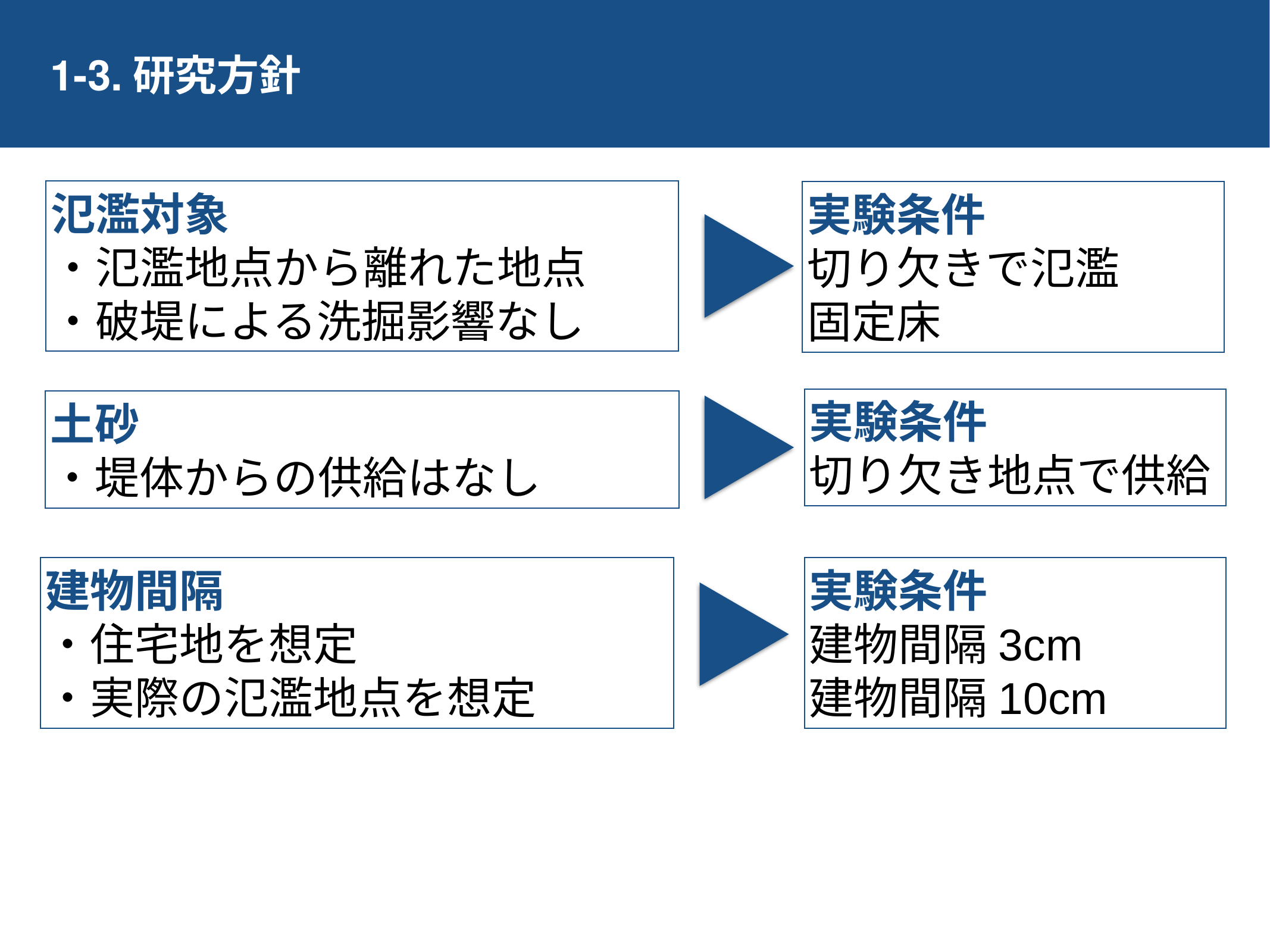

# 1-3.研究方針
氾濫対象
・氾濫地点から離れた地点
・破堤による洗掘影響なし
実験条件
切り欠きで氾濫
固定床

実験条件
切り欠き地点で供給
土砂
・堤体からの供給はなし

建物間隔
・住宅地を想定
・実際の氾濫地点を想定
実験条件
建物間隔3cm
建物間隔10cm